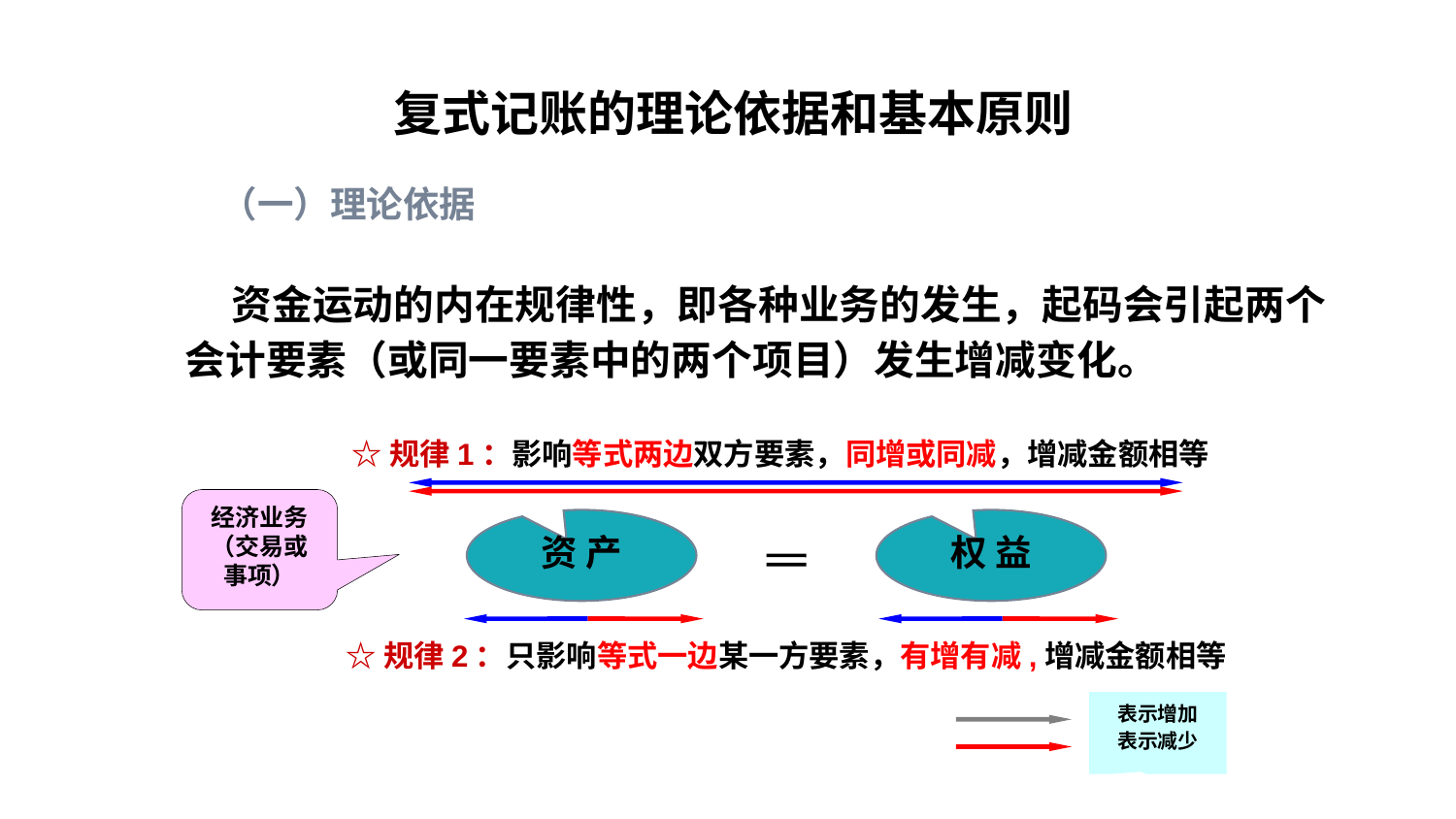

# 复式记账的理论依据和基本原则
（一）理论依据
    资金运动的内在规律性，即各种业务的发生，起码会引起两个会计要素（或同一要素中的两个项目）发生增减变化。
☆规律1：影响等式两边双方要素，同增或同减，增减金额相等

经济业务
（交易或事项）

资 产
权 益

☆规律2：只影响等式一边某一方要素，有增有减,增减金额相等
表示增加
表示减少